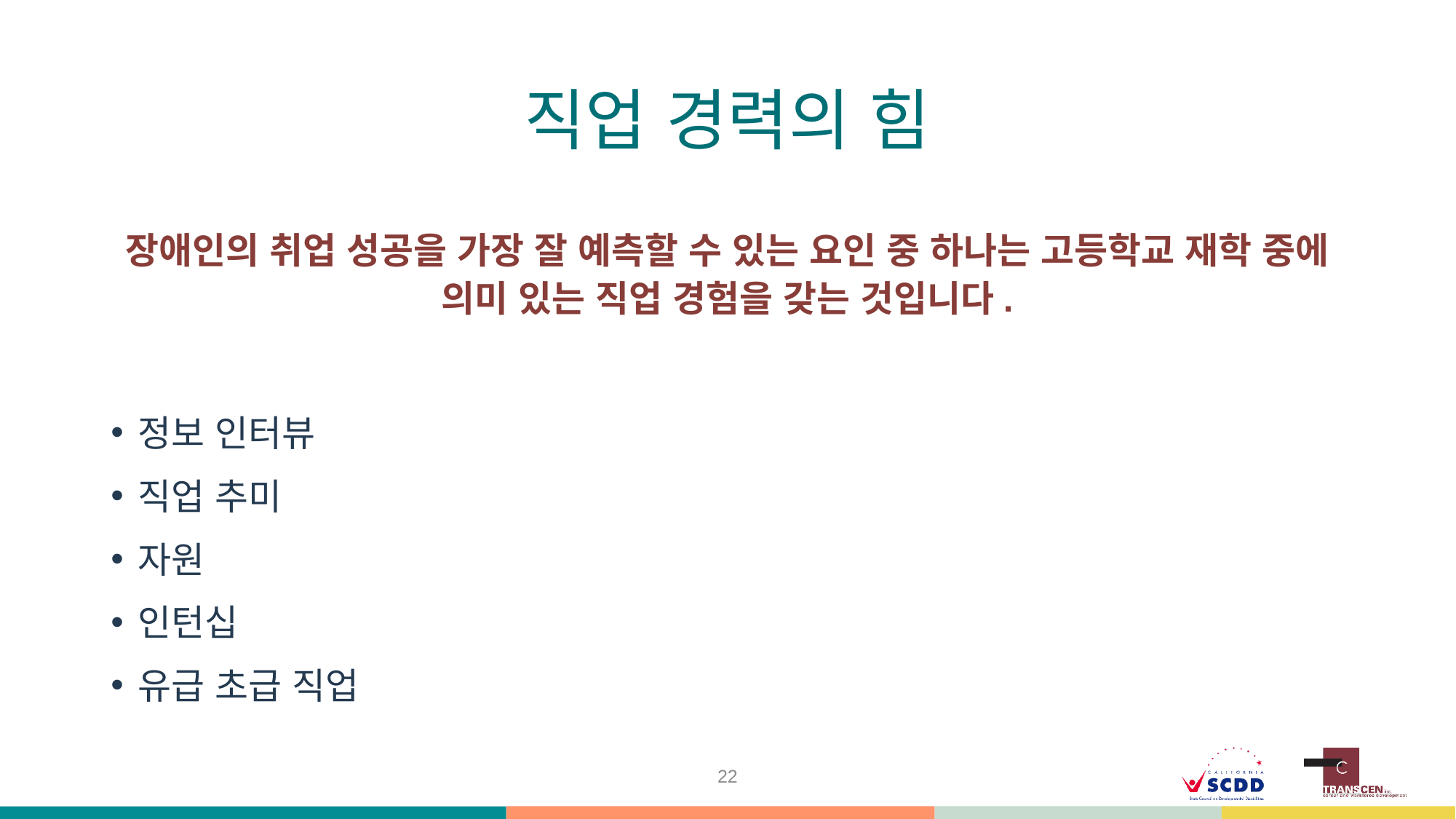

# 직업 경력의 힘
장애인의 취업 성공을 가장 잘 예측할 수 있는 요인 중 하나는 고등학교 재학 중에 의미 있는 직업 경험을 갖는 것입니다.

정보 인터뷰
직업 추미
자원
인턴십
유급 초급 직업
22